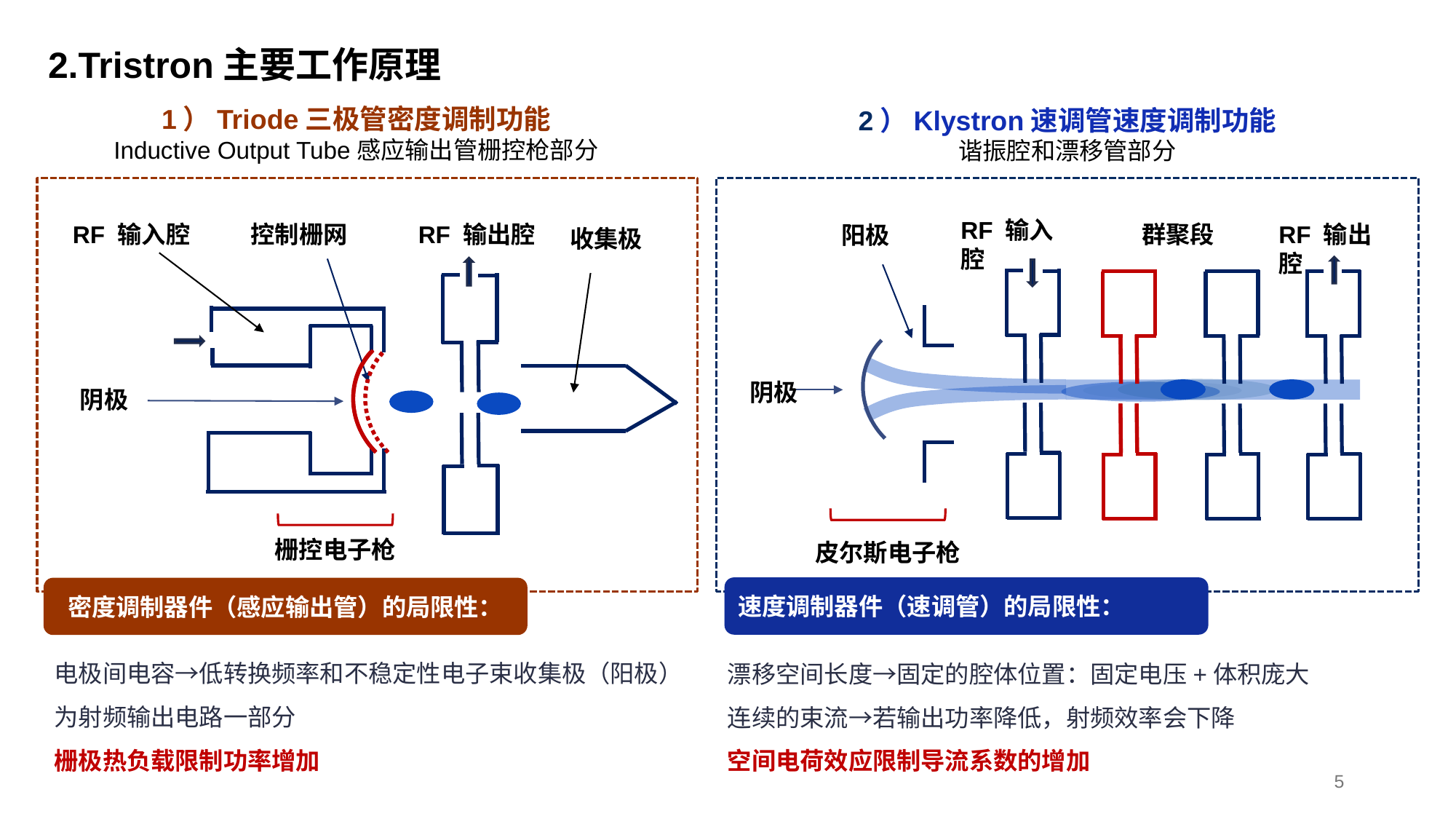

# 2.Tristron主要工作原理
1）Triode三极管密度调制功能
Inductive Output Tube感应输出管栅控枪部分
2）Klystron速调管速度调制功能
谐振腔和漂移管部分

RF 输入腔
控制栅网
RF 输出腔
收集极

阴极

栅控电子枪

RF 输入腔
阳极

阴极

皮尔斯电子枪
群聚段
RF 输出腔

速度调制器件（速调管）的局限性：
密度调制器件（感应输出管）的局限性：
电极间电容→低转换频率和不稳定性电子束收集极（阳极）为射频输出电路一部分
栅极热负载限制功率增加
漂移空间长度→固定的腔体位置：固定电压+体积庞大
连续的束流→若输出功率降低，射频效率会下降
空间电荷效应限制导流系数的增加
5